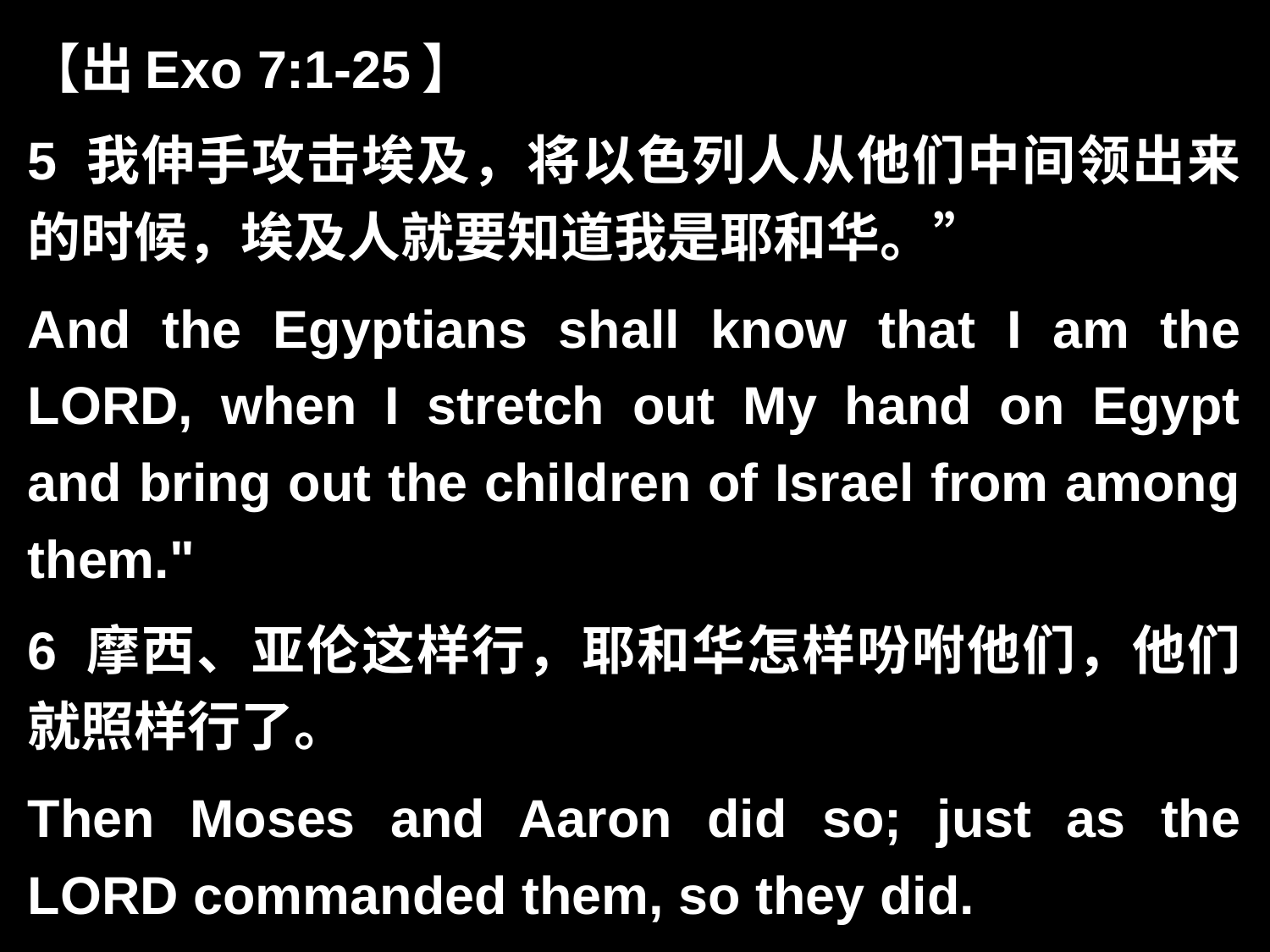

【出Exo 7:1-25】
5 我伸手攻击埃及，将以色列人从他们中间领出来的时候，埃及人就要知道我是耶和华。”
And the Egyptians shall know that I am the LORD, when I stretch out My hand on Egypt and bring out the children of Israel from among them."
6 摩西、亚伦这样行，耶和华怎样吩咐他们，他们就照样行了。
Then Moses and Aaron did so; just as the LORD commanded them, so they did.